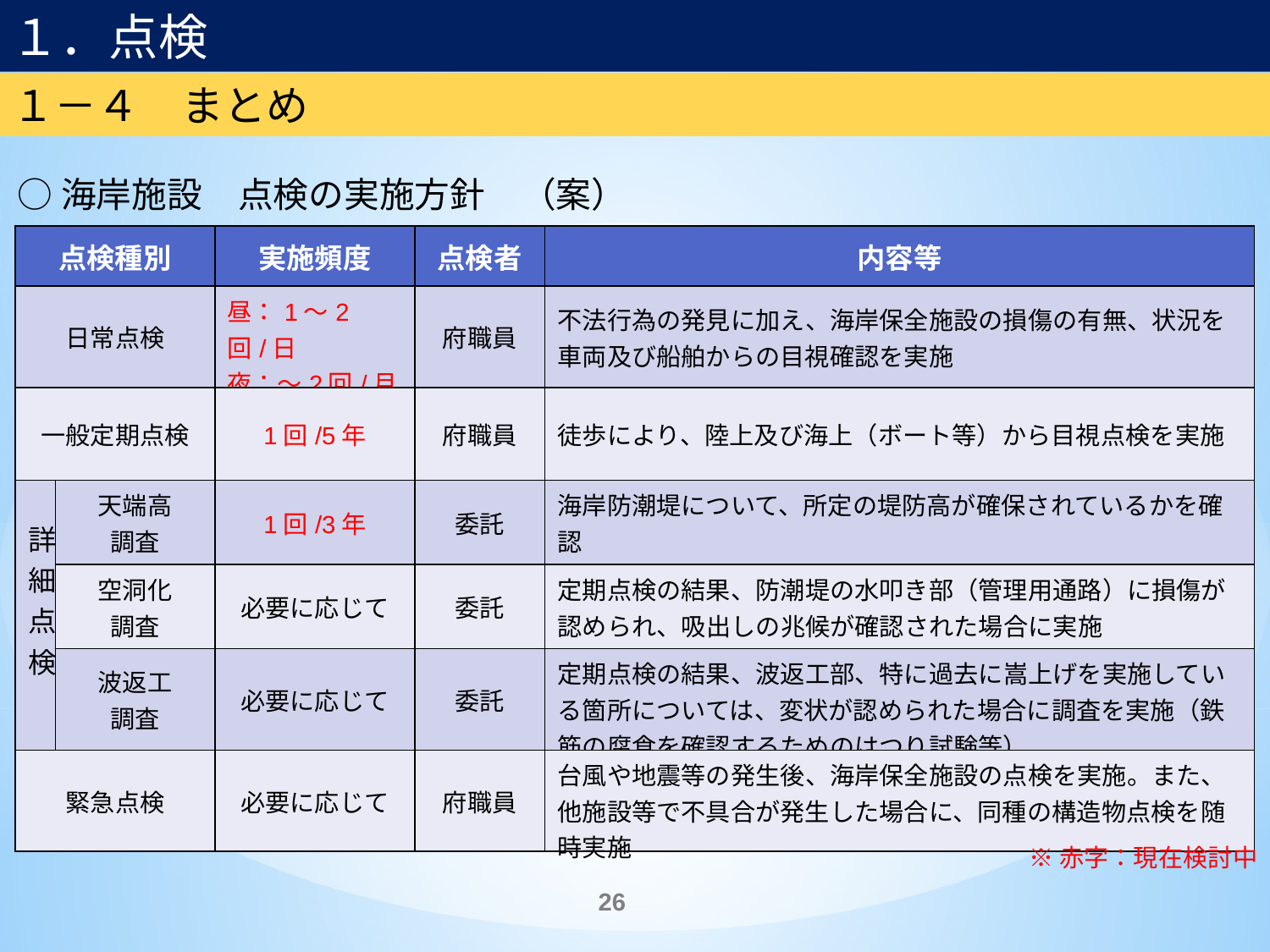

１．点検
１－４　まとめ
○海岸施設　点検の実施方針　（案）
| 点検種別 |  | 実施頻度 | 点検者 | 内容等 |
| --- | --- | --- | --- | --- |
| 日常点検 |  | 昼：1～2回/日 夜：～2回/月 | 府職員 | 不法行為の発見に加え、海岸保全施設の損傷の有無、状況を車両及び船舶からの目視確認を実施 |
| 一般定期点検 |  | 1回/5年 | 府職員 | 徒歩により、陸上及び海上（ボート等）から目視点検を実施 |
| 詳 細 点 検 | 天端高 調査 | 1回/3年 | 委託 | 海岸防潮堤について、所定の堤防高が確保されているかを確認 |
|  | 空洞化 調査 | 必要に応じて | 委託 | 定期点検の結果、防潮堤の水叩き部（管理用通路）に損傷が認められ、吸出しの兆候が確認された場合に実施 |
|  | 波返工 調査 | 必要に応じて | 委託 | 定期点検の結果、波返工部、特に過去に嵩上げを実施している箇所については、変状が認められた場合に調査を実施（鉄筋の腐食を確認するためのはつり試験等） |
| 緊急点検 |  | 必要に応じて | 府職員 | 台風や地震等の発生後、海岸保全施設の点検を実施。また、他施設等で不具合が発生した場合に、同種の構造物点検を随時実施 |
※赤字：現在検討中
26